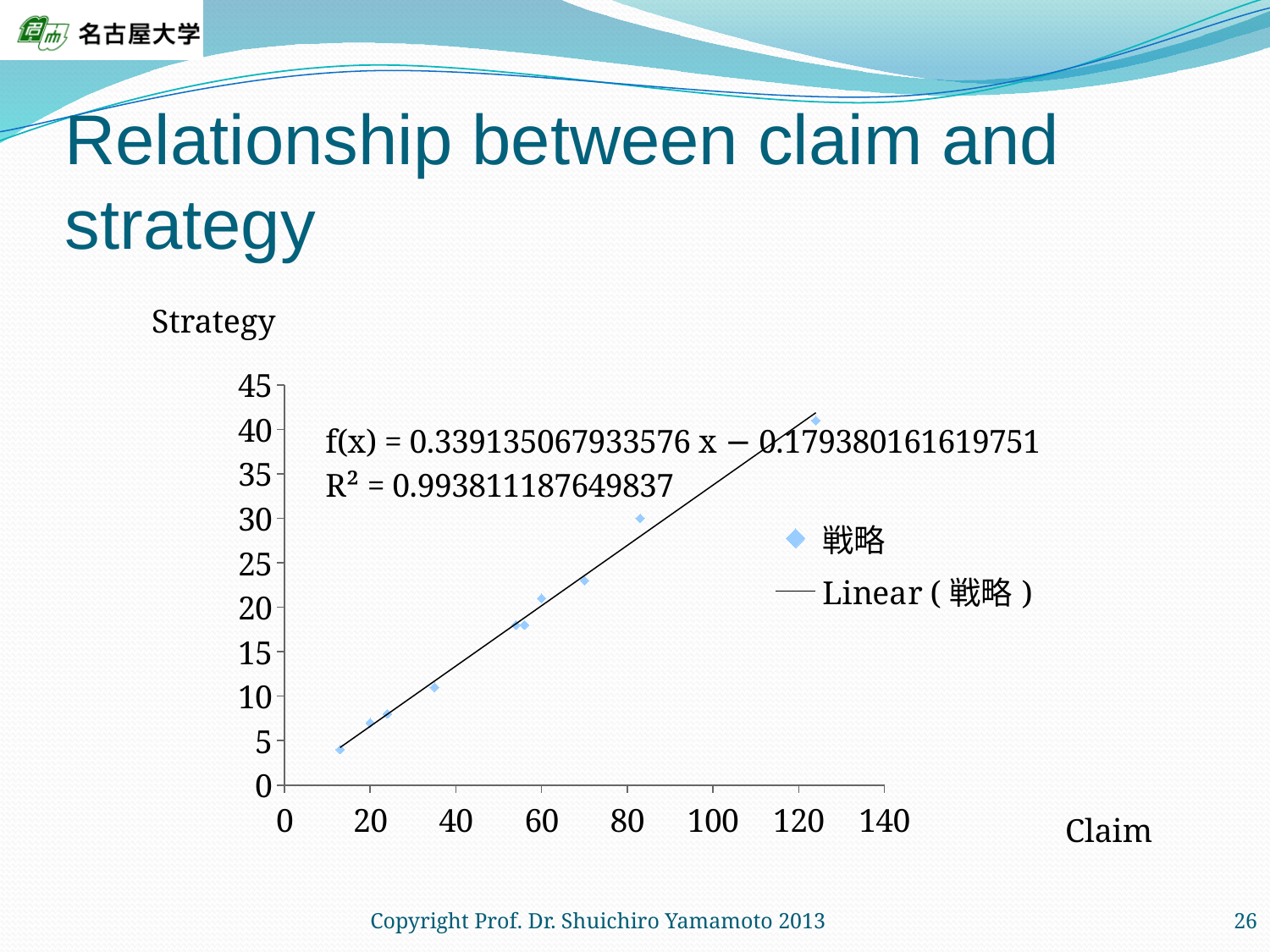

# Relationship between claim and strategy

### Chart

| Category | 戦略 |
|---|---|
Strategy
Claim
Copyright Prof. Dr. Shuichiro Yamamoto 2013
26